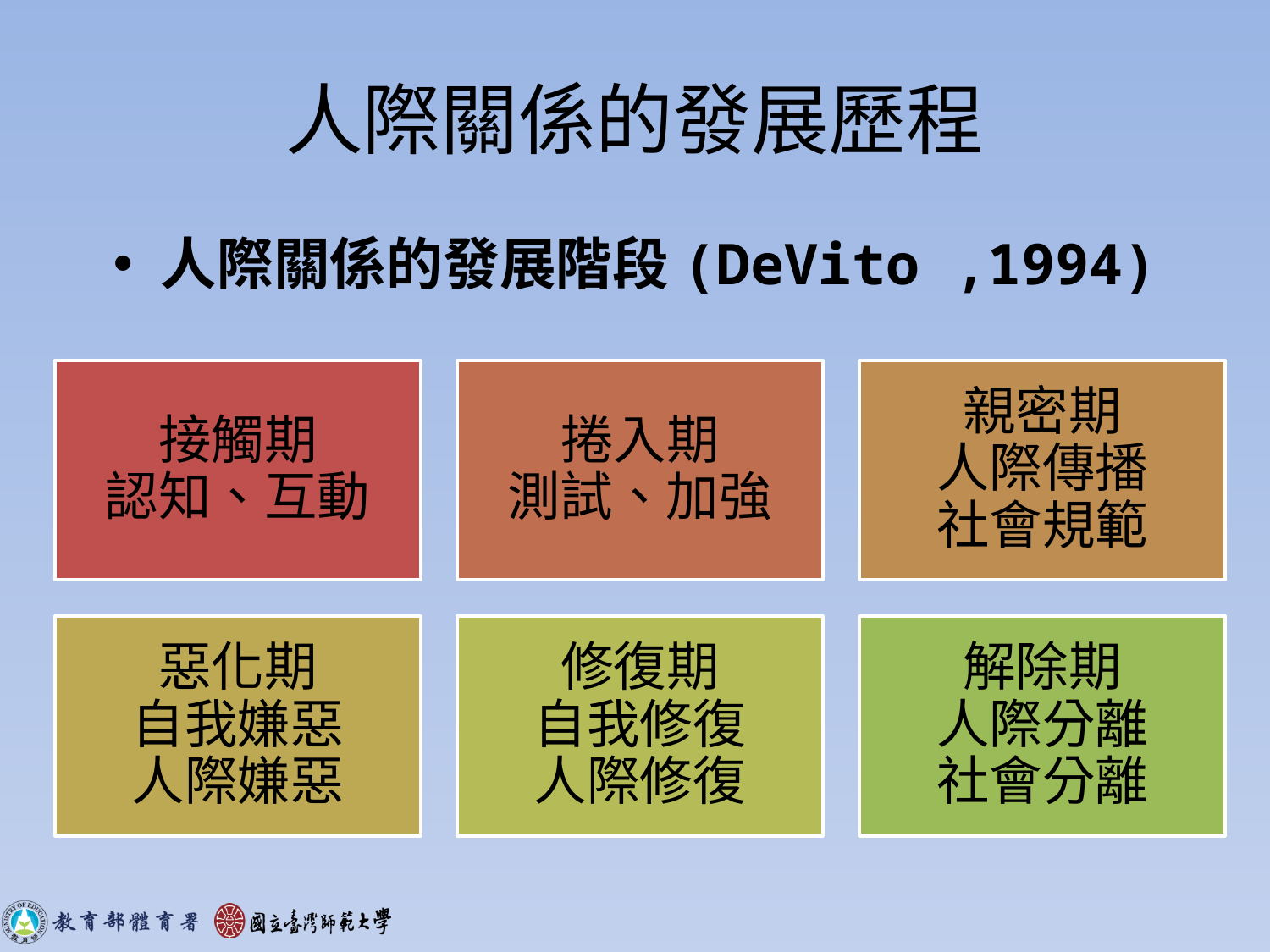

# 人際關係的發展歷程
人際關係的發展階段(DeVito ,1994)

接觸期
認知、互動
捲入期
測試、加強
親密期
人際傳播
社會規範
惡化期
自我嫌惡
人際嫌惡
修復期
自我修復
人際修復
解除期
人際分離
社會分離